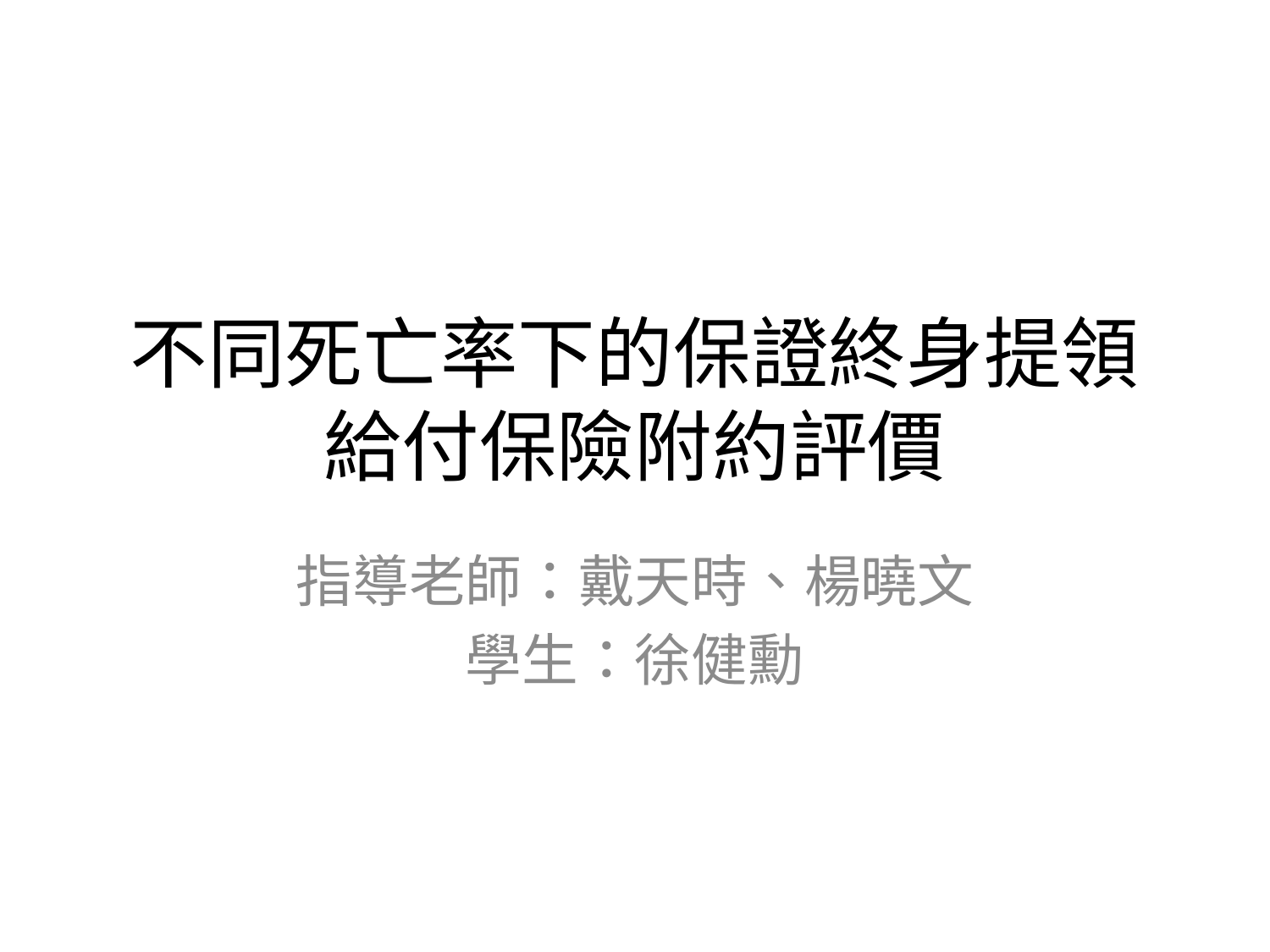

# 不同死亡率下的保證終身提領給付保險附約評價
指導老師：戴天時、楊曉文
學生：徐健勳